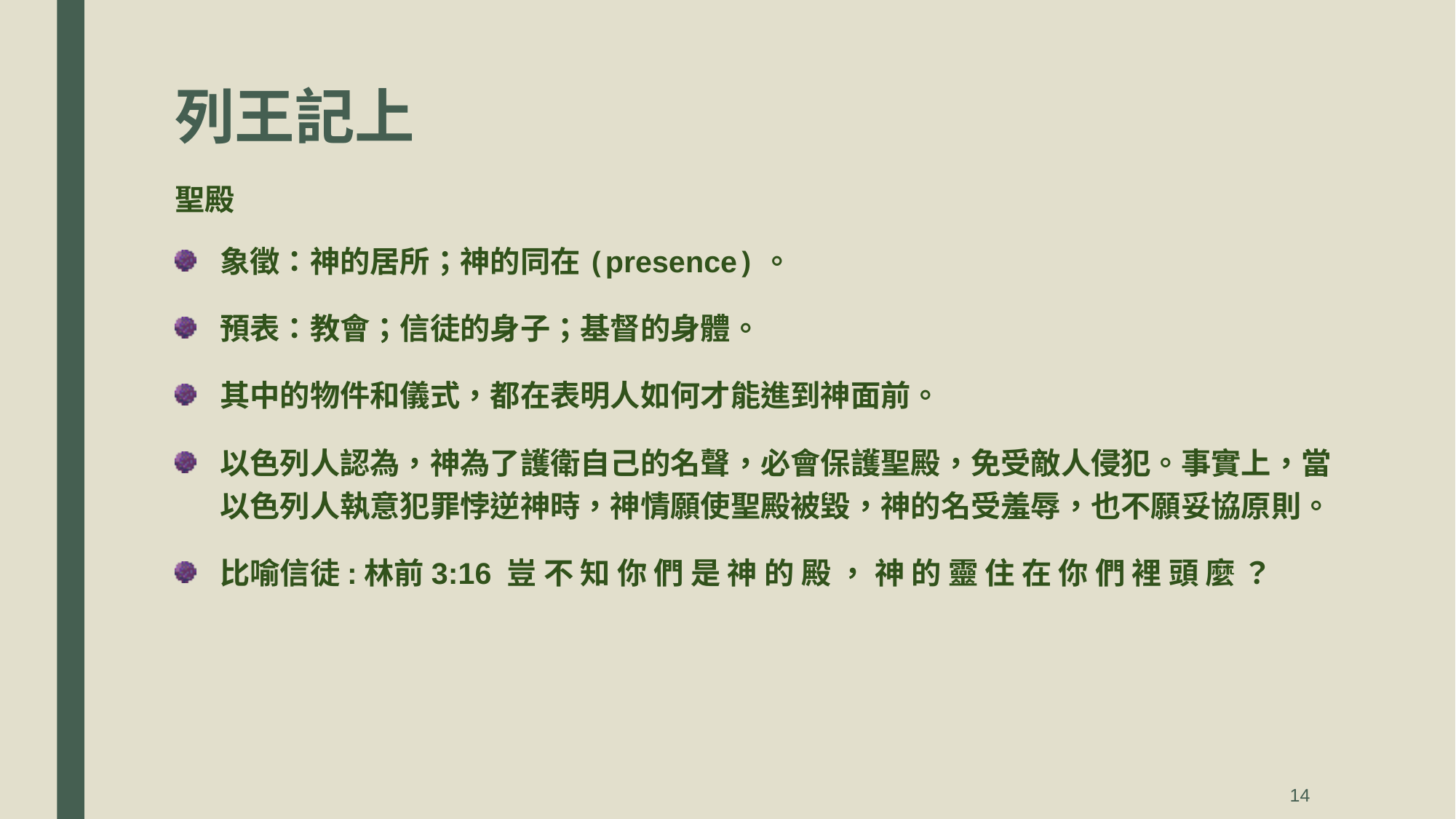

列王記上
聖殿
象徵：神的居所；神的同在(presence)。
預表：教會；信徒的身子；基督的身體。
其中的物件和儀式，都在表明人如何才能進到神面前。
以色列人認為，神為了護衛自己的名聲，必會保護聖殿，免受敵人侵犯。事實上，當以色列人執意犯罪悖逆神時，神情願使聖殿被毀，神的名受羞辱，也不願妥協原則。
比喻信徒:林前3:16 豈 不 知 你 們 是 神 的 殿 ， 神 的 靈 住 在 你 們 裡 頭 麼 ？

14